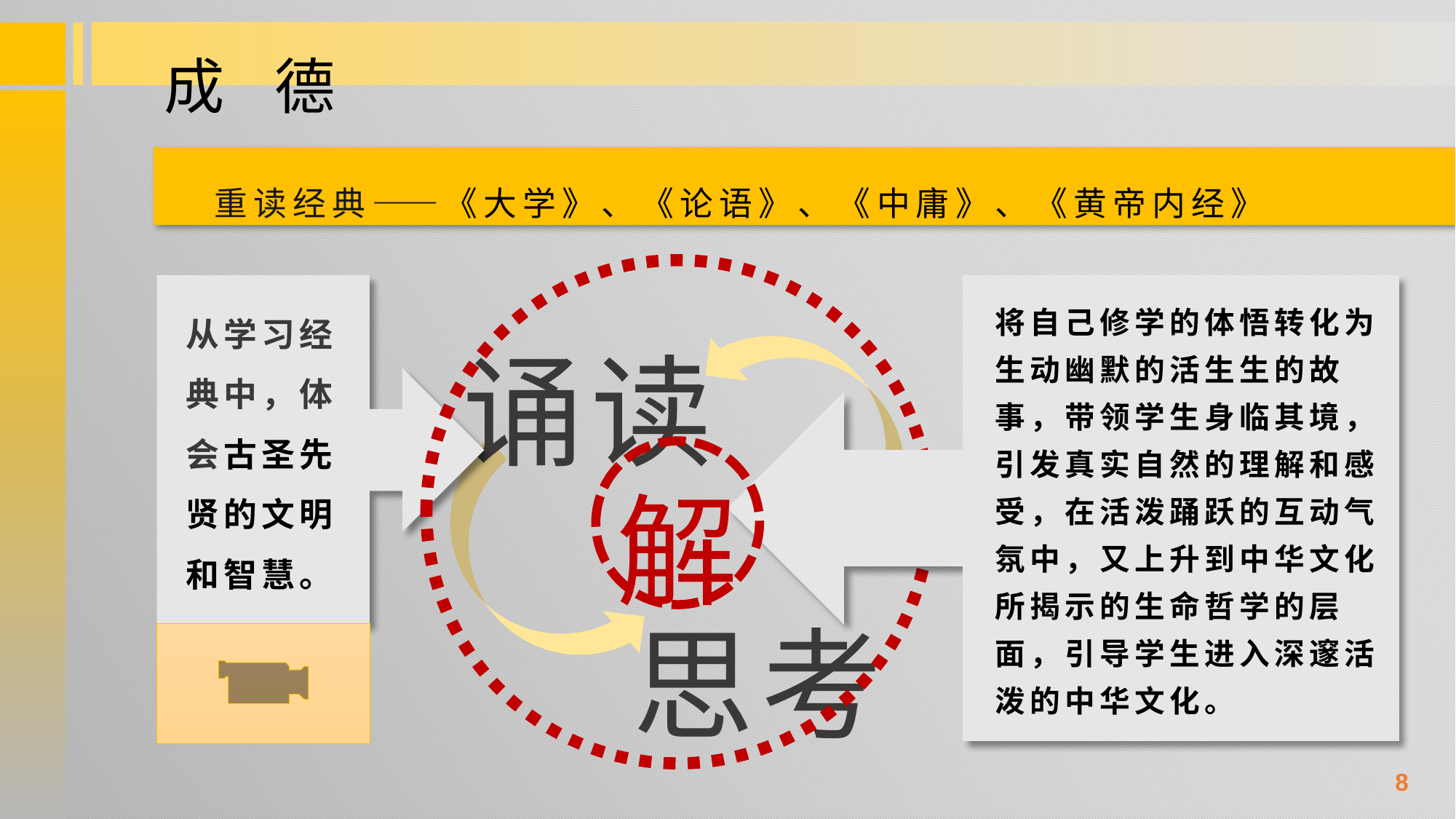

成  德
| 重读经典——《大学》、《论语》、《中庸》、《黄帝内经》 |
| --- |
诵读

将自己修学的体悟转化为生动幽默的活生生的故事，带领学生身临其境，引发真实自然的理解和感受，在活泼踊跃的互动气氛中，又上升到中华文化所揭示的生命哲学的层面，引导学生进入深邃活泼的中华文化。
从学习经典中，体会古圣先贤的文明和智慧。
解

思考